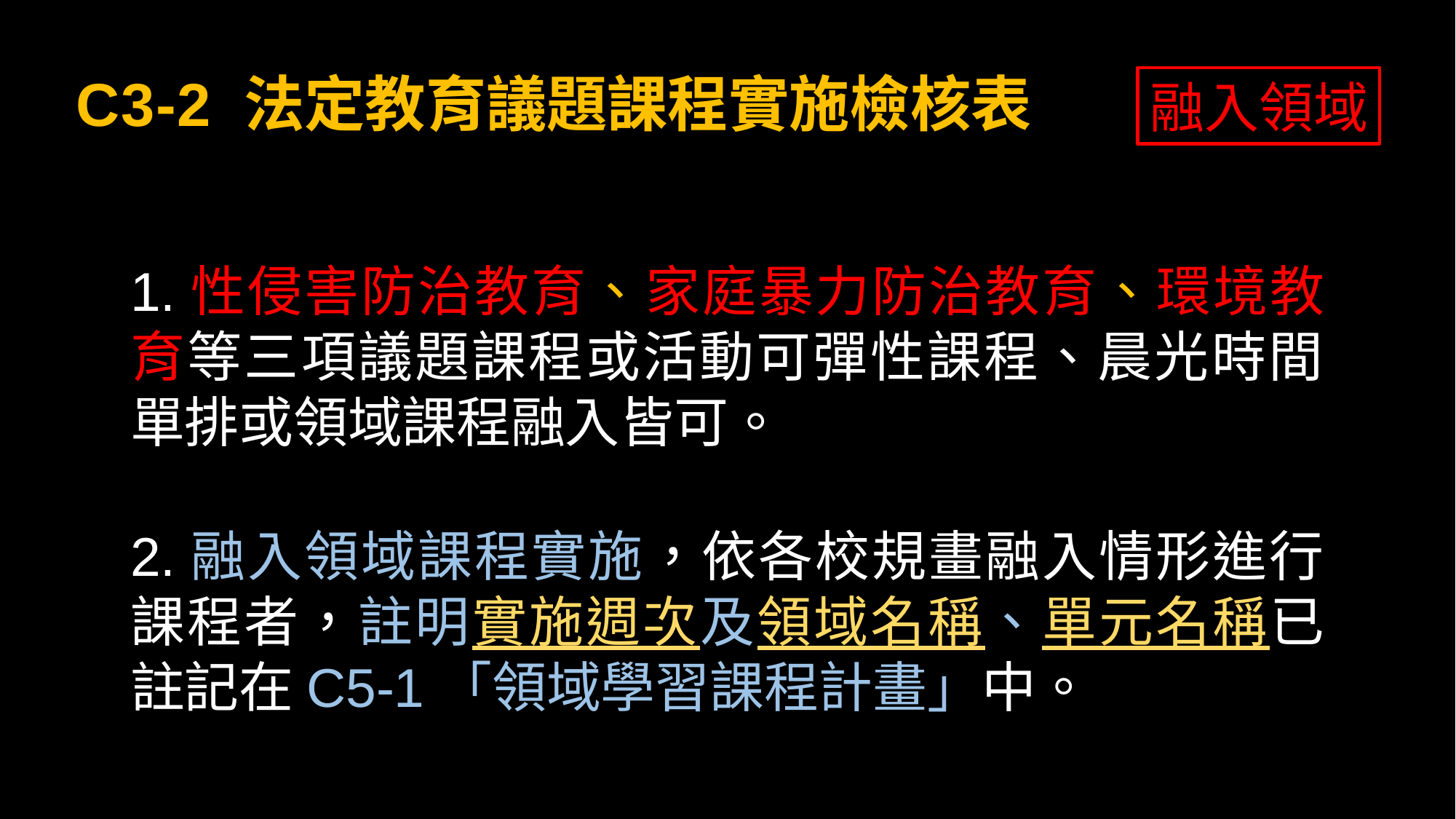

C3-2 法定教育議題課程實施檢核表
融入領域
1.性侵害防治教育、家庭暴力防治教育、環境教育等三項議題課程或活動可彈性課程、晨光時間單排或領域課程融入皆可。

2.融入領域課程實施，依各校規畫融入情形進行課程者，註明實施週次及領域名稱、單元名稱已註記在C5-1「領域學習課程計畫」中。